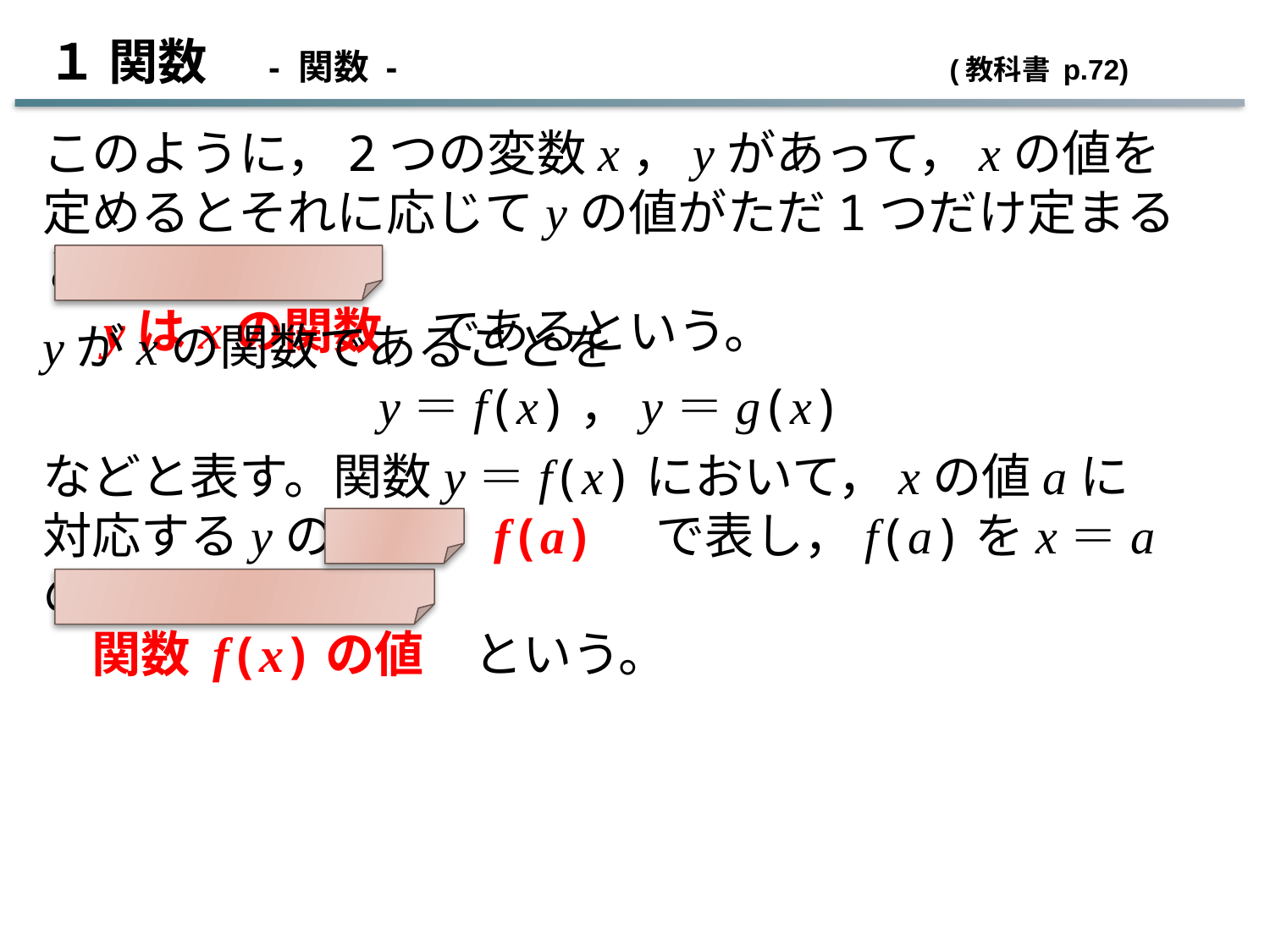

１ 関数　- 関数 -　                                           (教科書 p.72)
このように，2つの変数x，yがあって，xの値を定めるとそれに応じてyの値がただ1つだけ定まるとき，
　yはxの関数　であるという。

yがxの関数であることを
y＝f(x)，y＝g(x)
などと表す。関数y＝f(x)において，xの値aに対応するyの値を　f(a)　で表し，f(a)をx＝aのときの
　関数 f(x)の値　という。